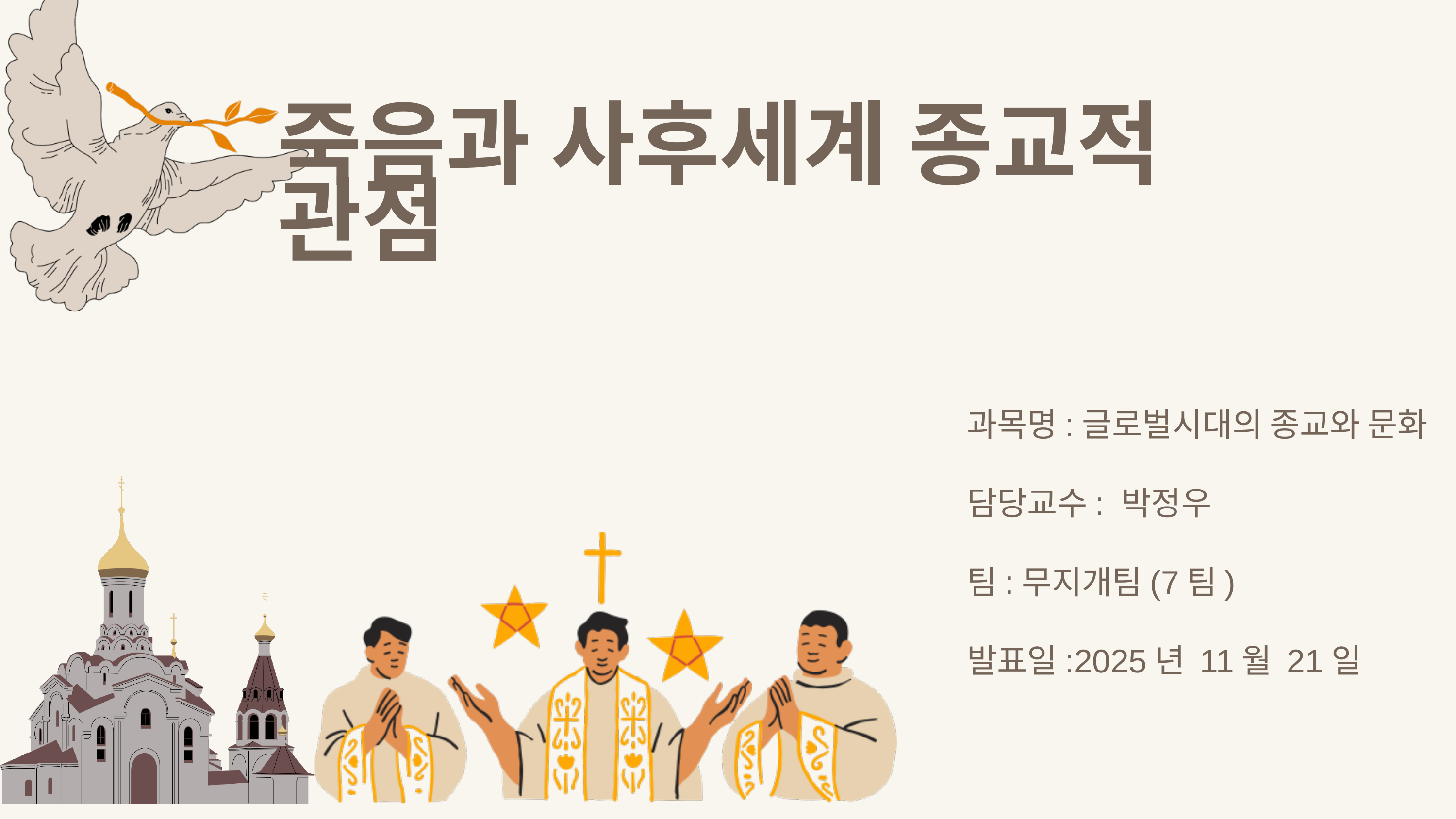

죽음과 사후세계 종교적 관점
과목명:글로벌시대의 종교와 문화
담당교수: 박정우
팀:무지개팀(7팀)
발표일:2025년 11월 21일